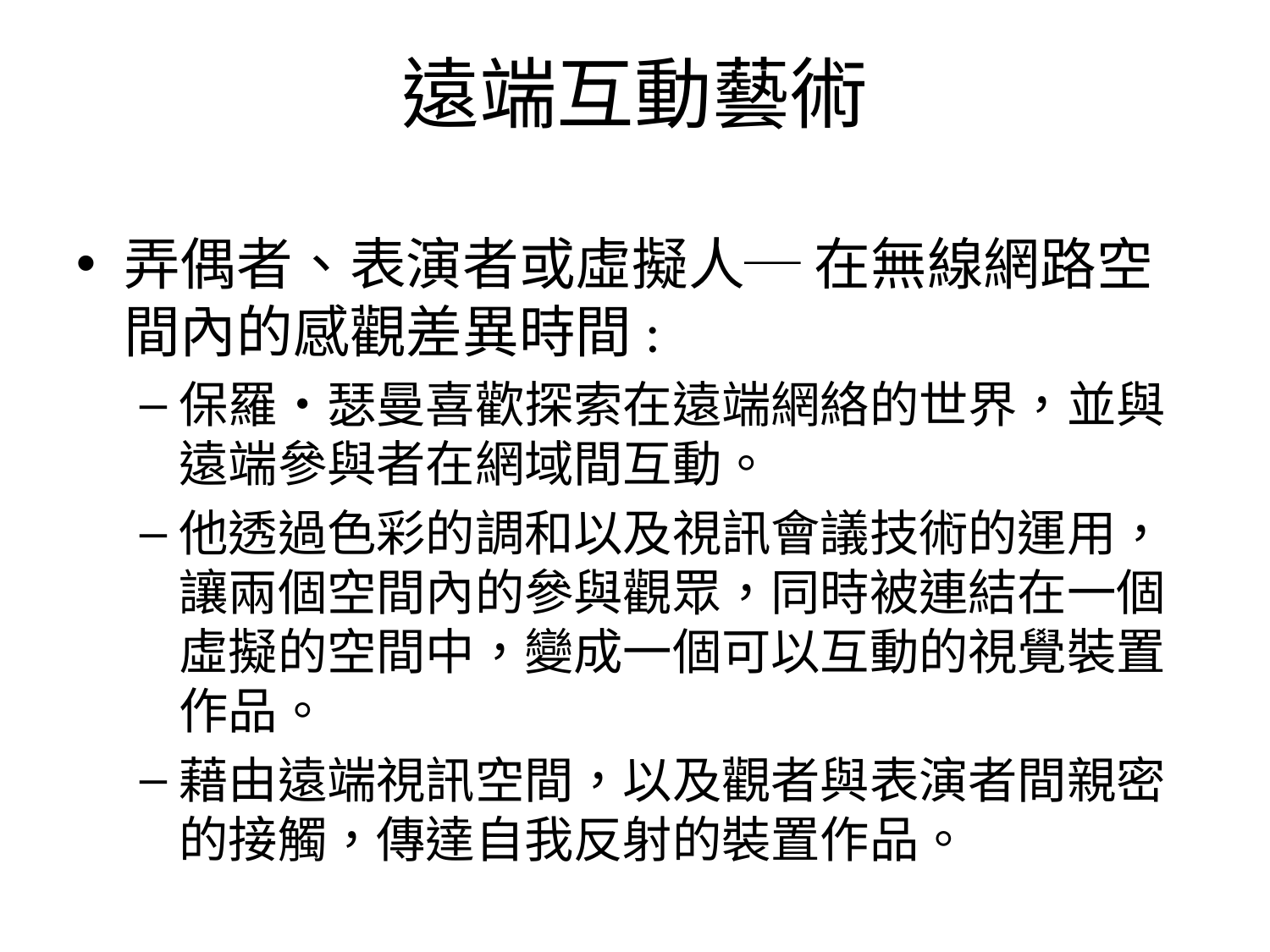

遠端互動藝術
弄偶者、表演者或虛擬人─ 在無線網路空間內的感觀差異時間:
保羅‧瑟曼喜歡探索在遠端網絡的世界，並與遠端參與者在網域間互動。
他透過色彩的調和以及視訊會議技術的運用，讓兩個空間內的參與觀眾，同時被連結在一個虛擬的空間中，變成一個可以互動的視覺裝置作品。
藉由遠端視訊空間，以及觀者與表演者間親密的接觸，傳達自我反射的裝置作品。